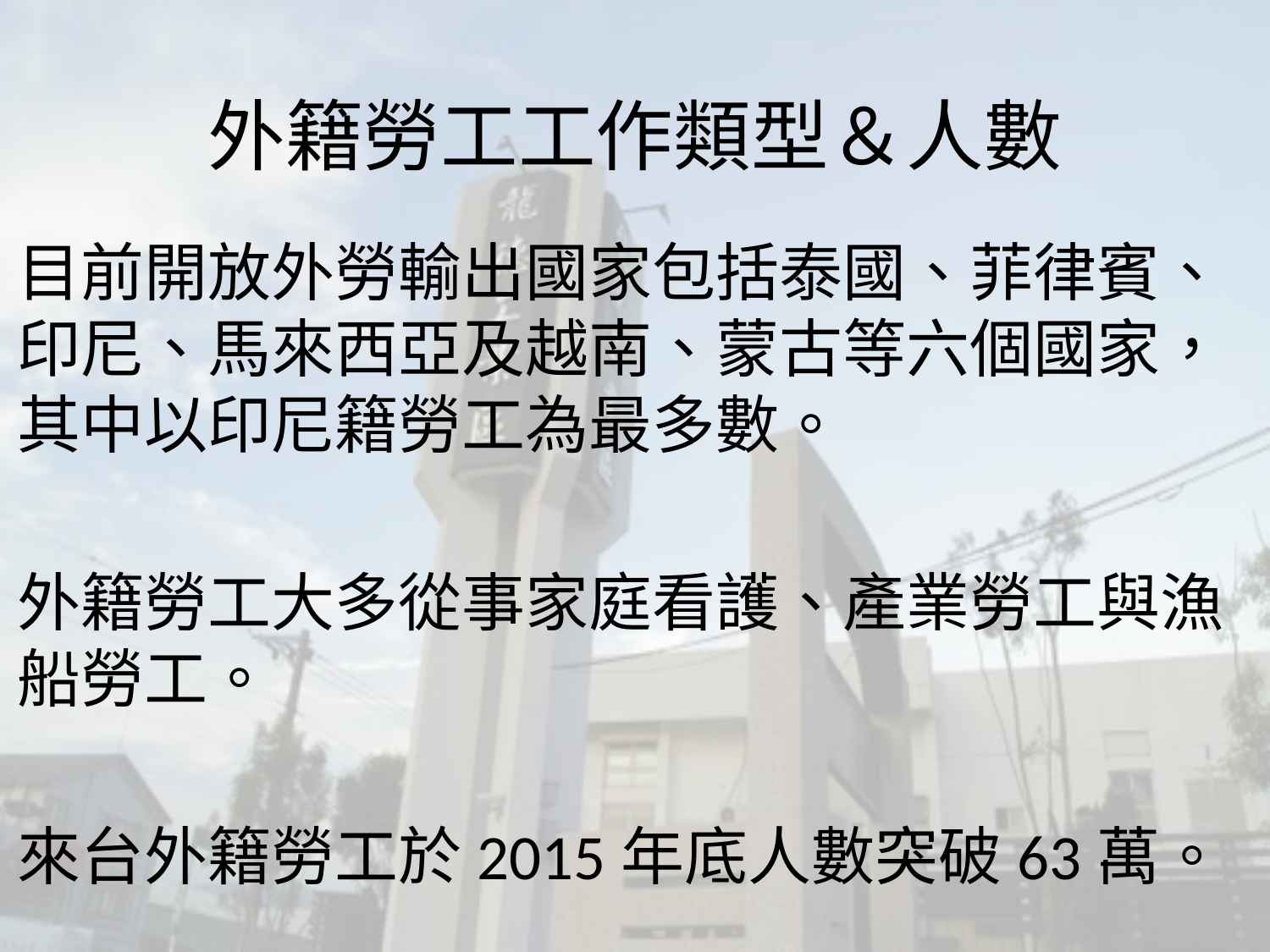

# 外籍勞工工作類型＆人數
目前開放外勞輸出國家包括泰國、菲律賓、印尼、馬來西亞及越南、蒙古等六個國家，其中以印尼籍勞工為最多數。

外籍勞工大多從事家庭看護、產業勞工與漁船勞工。

來台外籍勞工於2015年底人數突破63萬。